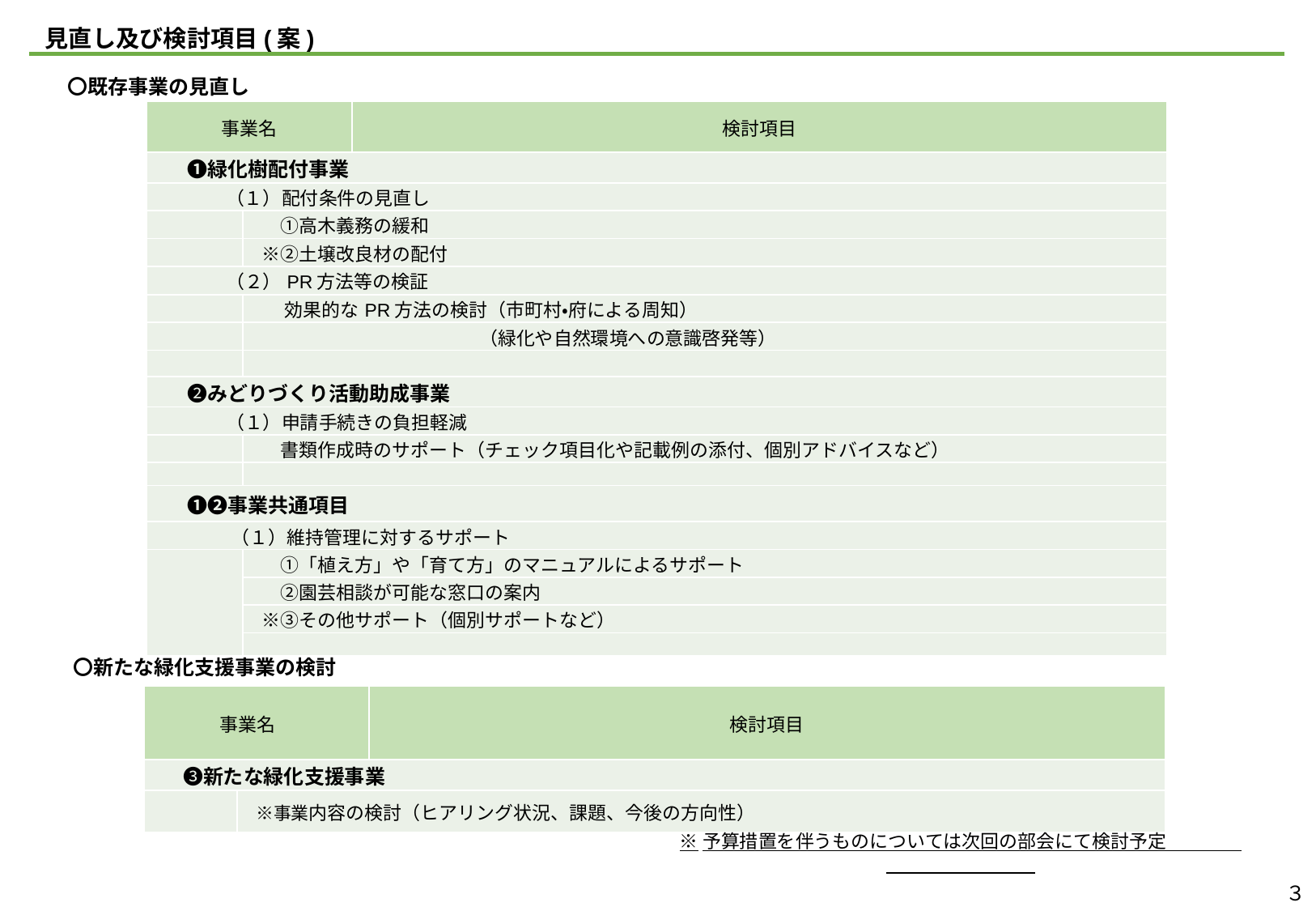

|  |  |  |  |  |
| --- | --- | --- | --- | --- |
見直し及び検討項目(案)
〇既存事業の見直し

| 事業名 |  | 検討項目 |
| --- | --- | --- |
| ❶緑化樹配付事業 |  |  |
| （１）配付条件の見直し |  |  |
|  | ①高木義務の緩和 |  |
|  | ※②土壌改良材の配付 |  |
| （２）PR方法等の検証 |  |  |
|  | 効果的なPR方法の検討（市町村・府による周知） |  |
|  | （緑化や自然環境への意識啓発等） |  |
|  |  |  |
| ❷みどりづくり活動助成事業 |  |  |
| （１）申請手続きの負担軽減 |  |  |
|  | 書類作成時のサポート（チェック項目化や記載例の添付、個別アドバイスなど） |  |
|  |  |  |
| ❶❷事業共通項目 |  |  |
| （１）維持管理に対するサポート |  |  |
|  | ①「植え方」や「育て方」のマニュアルによるサポート |  |
|  | ②園芸相談が可能な窓口の案内 |  |
|  | ※③その他サポート（個別サポートなど） |  |
|  |  |  |
〇新たな緑化支援事業の検討

| 事業名 |  | 検討項目 |
| --- | --- | --- |
| ❸新たな緑化支援事業 |  |  |
|  | ※事業内容の検討（ヒアリング状況、課題、今後の方向性） |  |
※予算措置を伴うものについては次回の部会にて検討予定
３